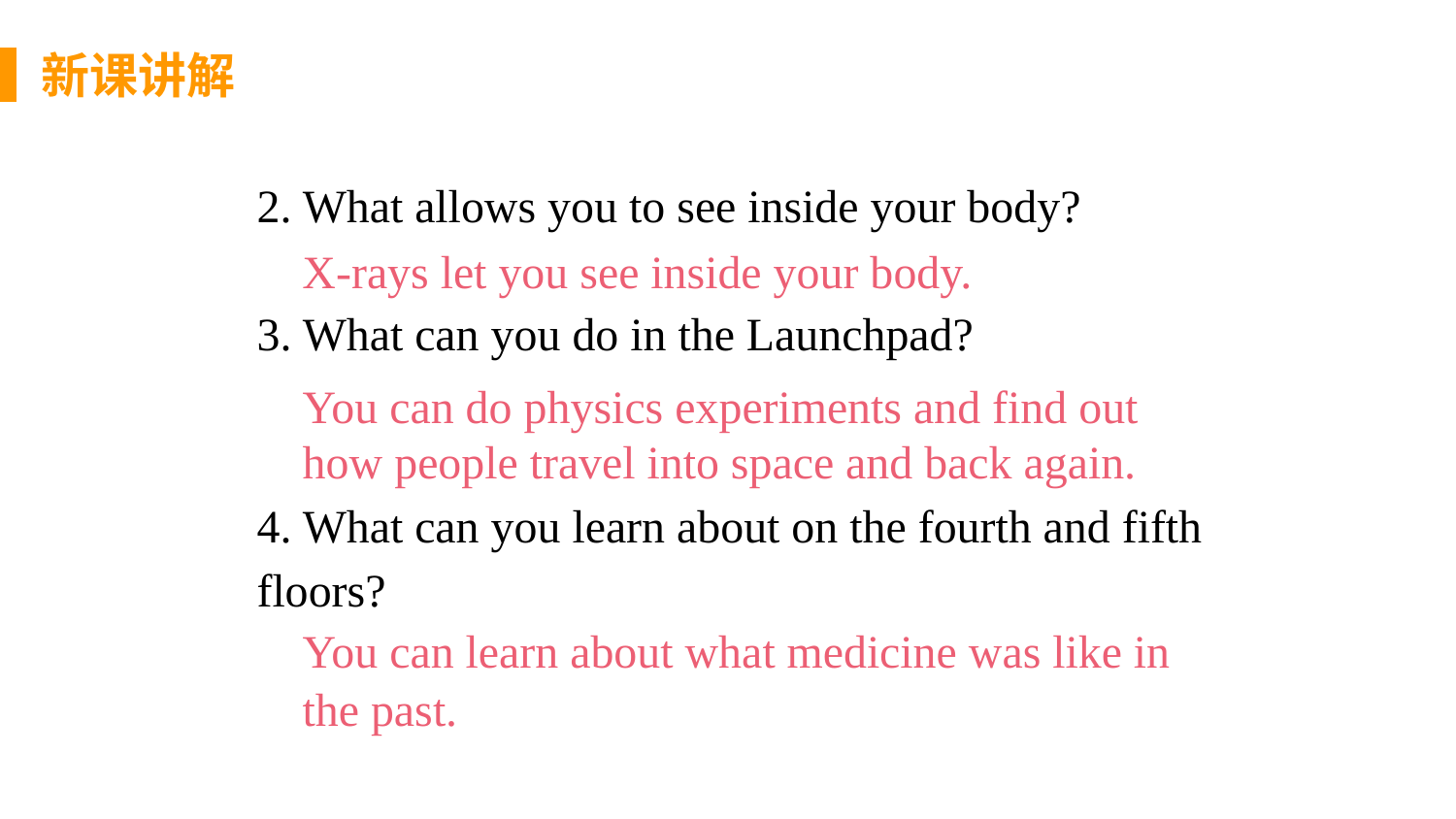

新课讲解

2. What allows you to see inside your body?

3. What can you do in the Launchpad?

4. What can you learn about on the fourth and fifth floors?

思 考
X-rays let you see inside your body.
You can do physics experiments and find out how people travel into space and back again.
You can learn about what medicine was like in the past.